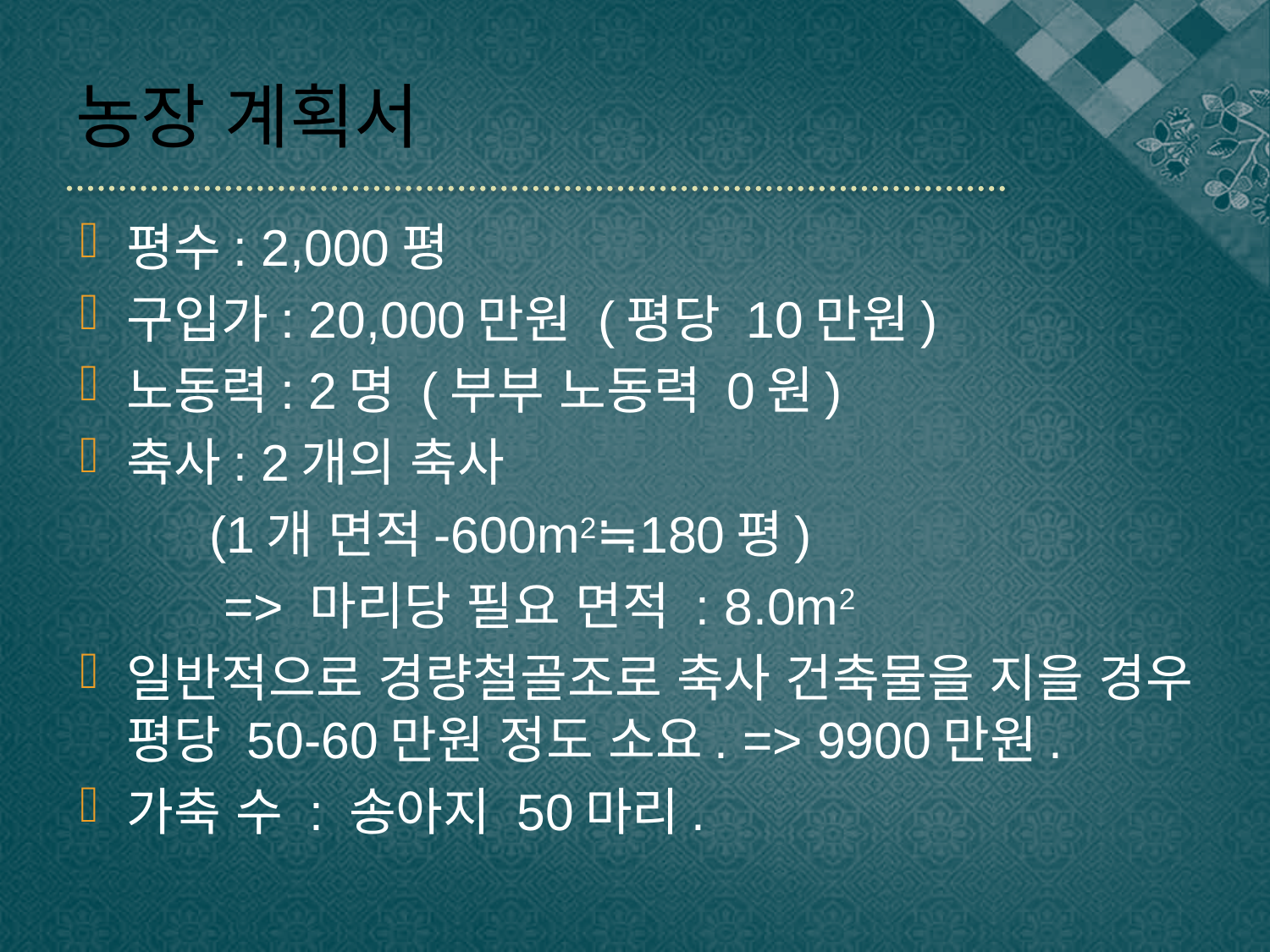

# 농장 계획서
평수: 2,000평
구입가: 20,000만원 (평당 10만원)
노동력: 2명 (부부 노동력 0원)
축사: 2개의 축사
         (1개 면적-600m2≒180평)
          => 마리당 필요 면적 : 8.0m2
일반적으로 경량철골조로 축사 건축물을 지을 경우 평당 50-60만원 정도 소요. => 9900만원.
가축 수 : 송아지 50마리.